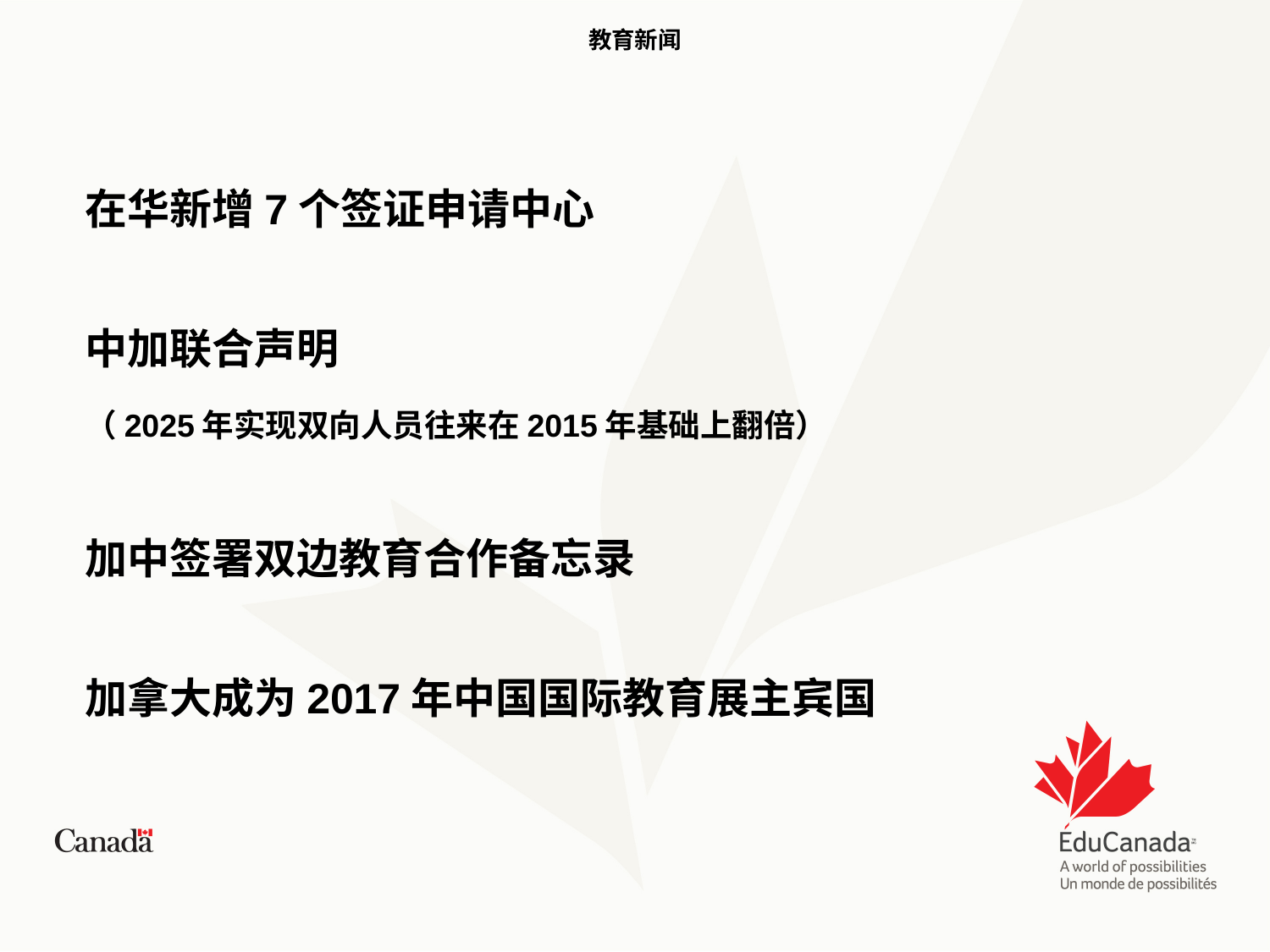

# 教育新闻
在华新增7个签证申请中心

中加联合声明
（2025年实现双向人员往来在2015年基础上翻倍）

加中签署双边教育合作备忘录

加拿大成为2017年中国国际教育展主宾国